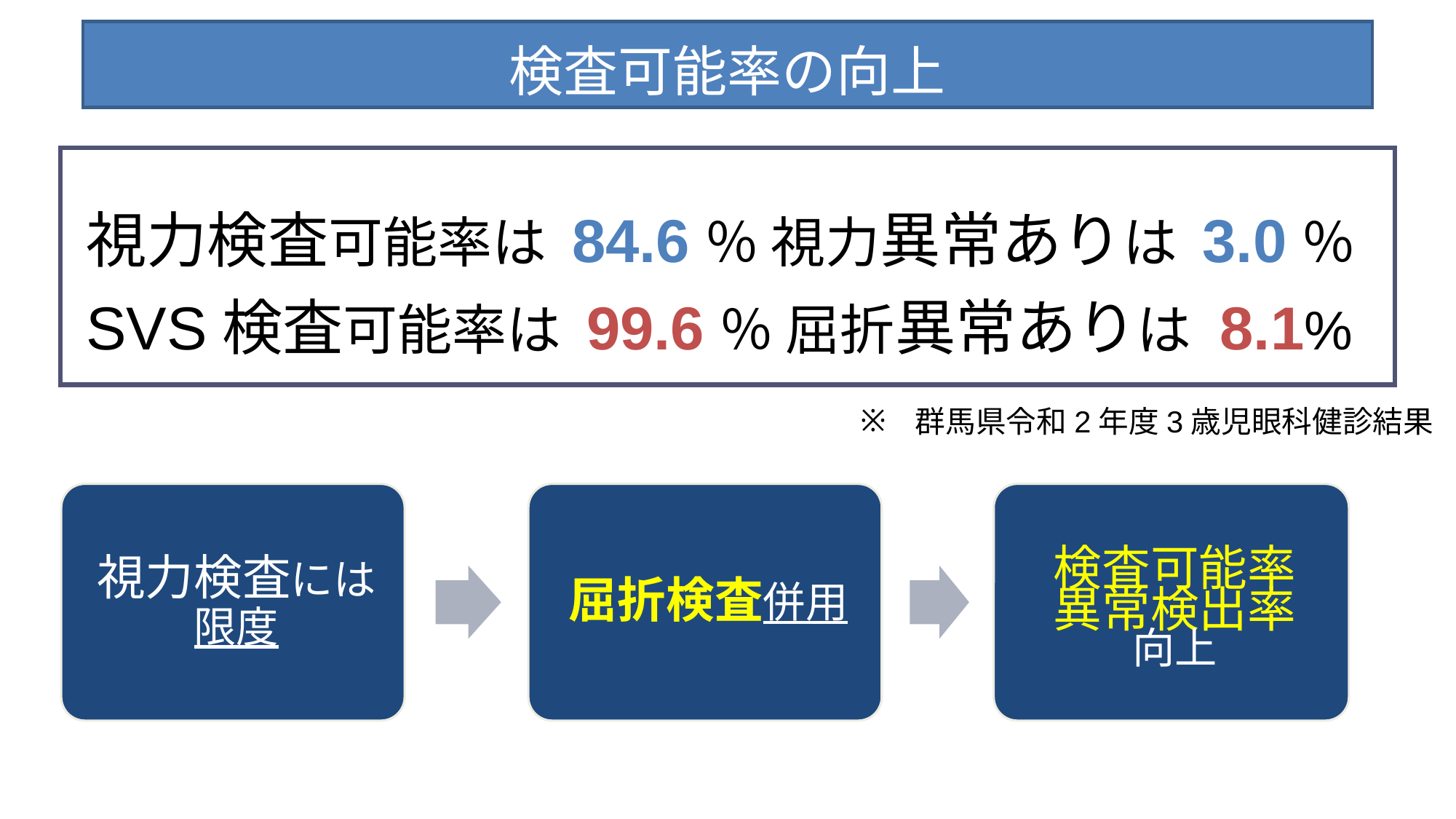

検査可能率の向上

視力検査可能率は 84.6％ 視力異常ありは 3.0％
SVS検査可能率は 99.6％ 屈折異常ありは 8.1%
群馬県令和2年度3歳児眼科健診結果
視力検査には限度

屈折検査併用

検査可能率
異常検出率
向上